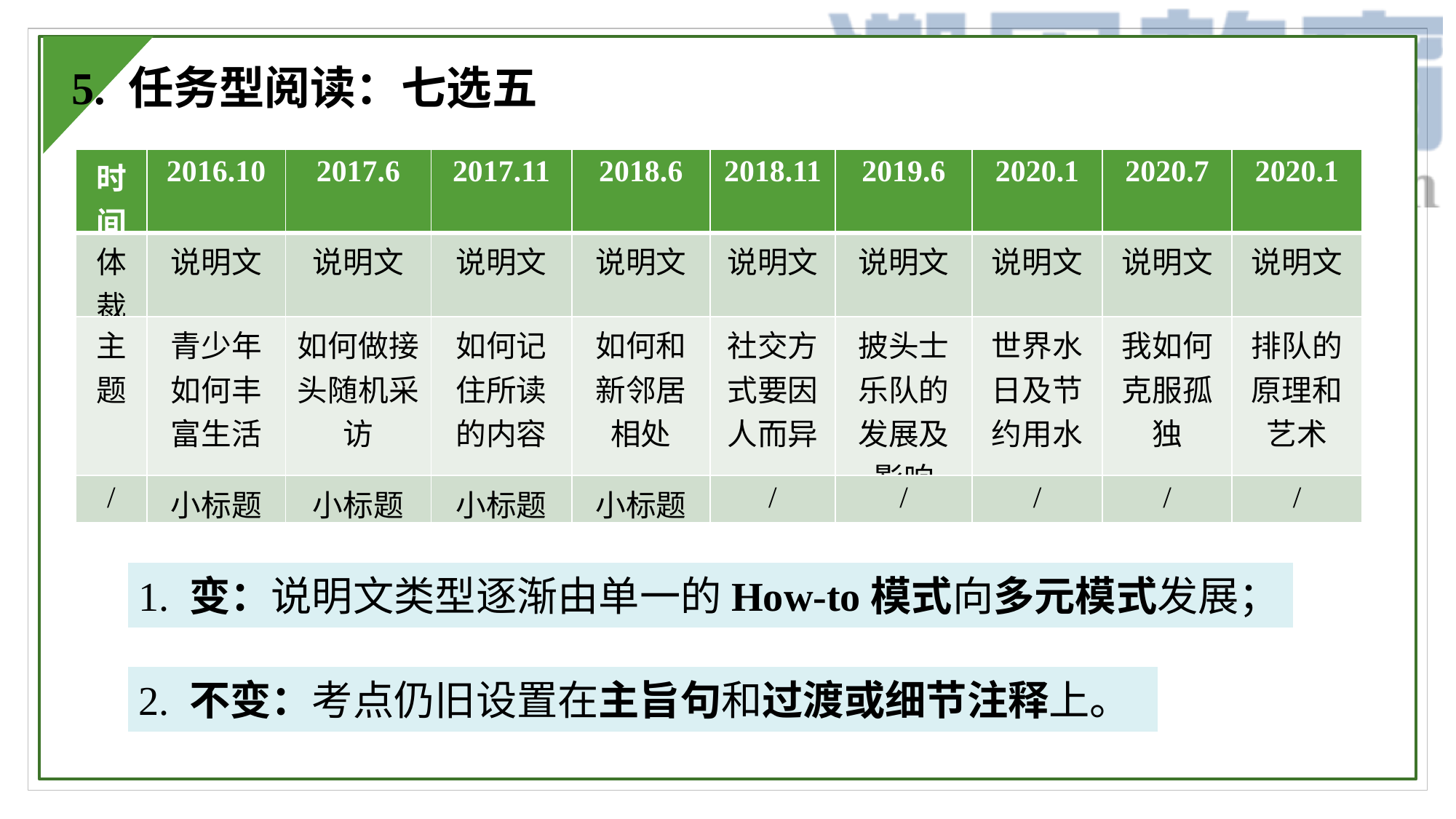

5. 任务型阅读：七选五
| 时间 | 2016.10 | 2017.6 | 2017.11 | 2018.6 | 2018.11 | 2019.6 | 2020.1 | 2020.7 | 2020.1 |
| --- | --- | --- | --- | --- | --- | --- | --- | --- | --- |
| 体裁 | 说明文 | 说明文 | 说明文 | 说明文 | 说明文 | 说明文 | 说明文 | 说明文 | 说明文 |
| 主题 | 青少年如何丰富生活 | 如何做接头随机采访 | 如何记住所读的内容 | 如何和新邻居相处 | 社交方式要因人而异 | 披头士乐队的发展及影响 | 世界水日及节约用水 | 我如何克服孤独 | 排队的原理和艺术 |
| / | 小标题 | 小标题 | 小标题 | 小标题 | / | / | / | / | / |
1. 变：说明文类型逐渐由单一的How-to模式向多元模式发展；
2. 不变：考点仍旧设置在主旨句和过渡或细节注释上。